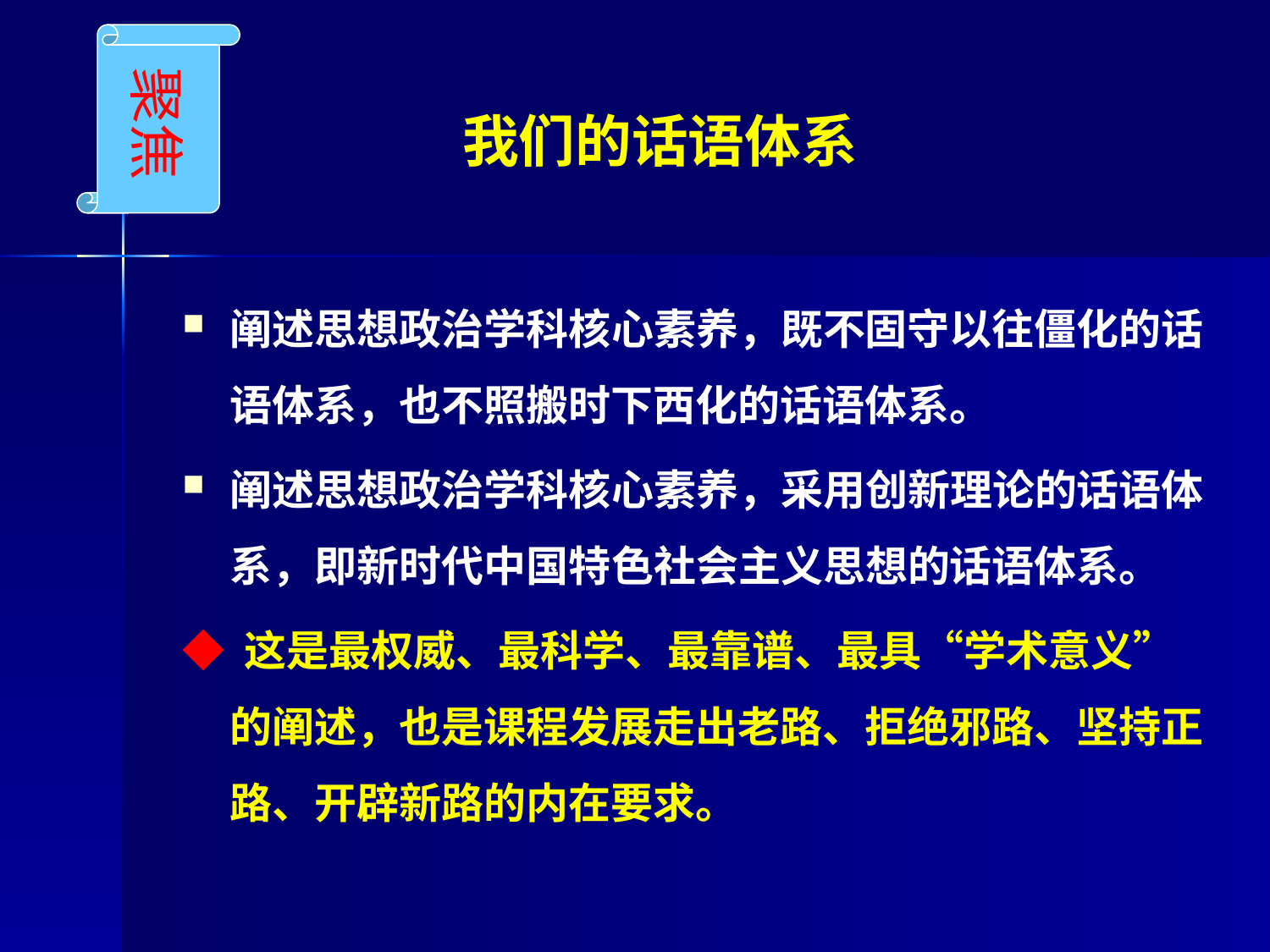

聚焦
# 我们的话语体系
阐述思想政治学科核心素养，既不固守以往僵化的话语体系，也不照搬时下西化的话语体系。
阐述思想政治学科核心素养，采用创新理论的话语体系，即新时代中国特色社会主义思想的话语体系。
◆ 这是最权威、最科学、最靠谱、最具“学术意义”的阐述，也是课程发展走出老路、拒绝邪路、坚持正路、开辟新路的内在要求。